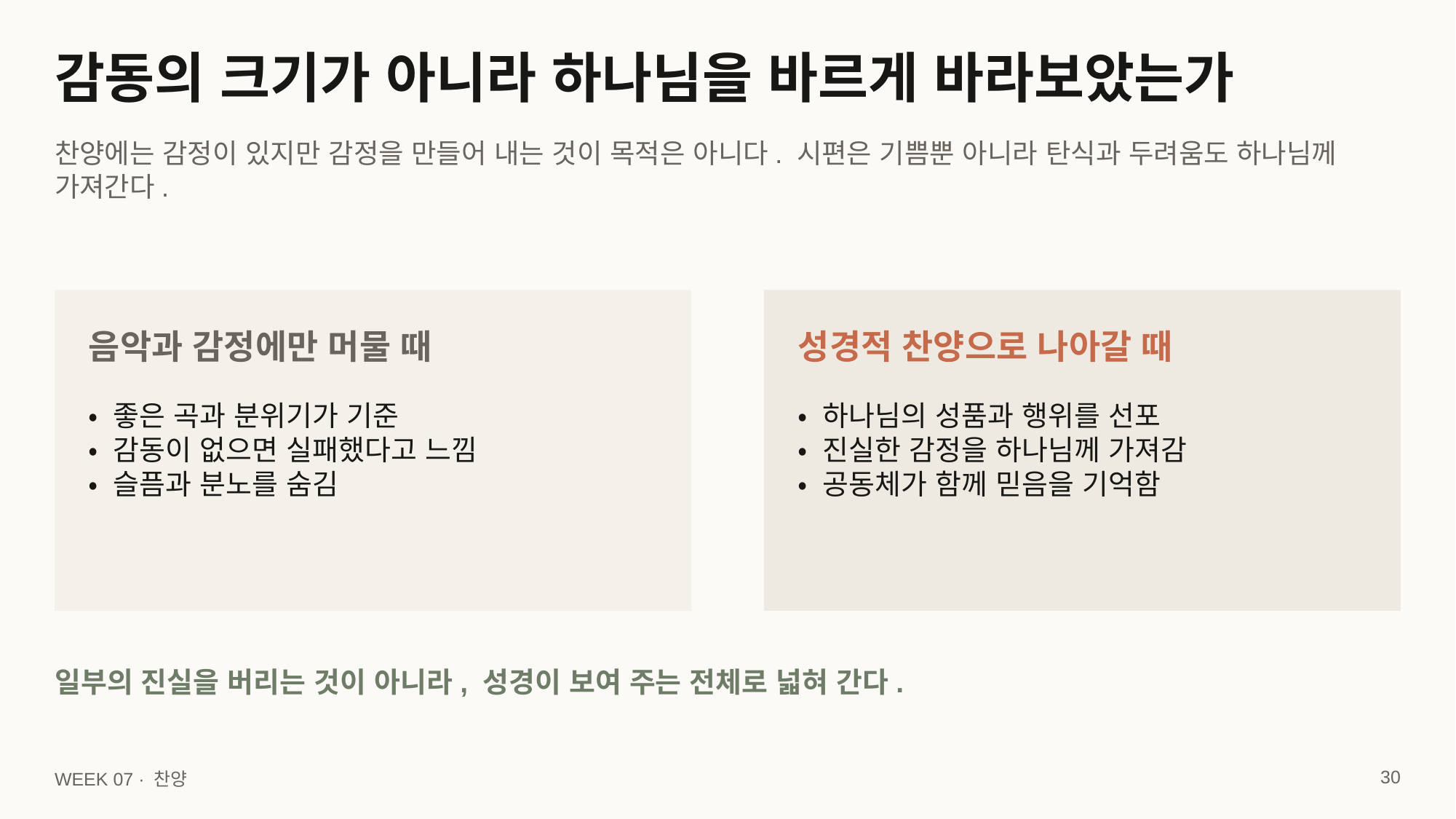

감동의 크기가 아니라 하나님을 바르게 바라보았는가
찬양에는 감정이 있지만 감정을 만들어 내는 것이 목적은 아니다. 시편은 기쁨뿐 아니라 탄식과 두려움도 하나님께 가져간다.

음악과 감정에만 머물 때
성경적 찬양으로 나아갈 때
• 좋은 곡과 분위기가 기준
• 감동이 없으면 실패했다고 느낌
• 슬픔과 분노를 숨김
• 하나님의 성품과 행위를 선포
• 진실한 감정을 하나님께 가져감
• 공동체가 함께 믿음을 기억함
일부의 진실을 버리는 것이 아니라, 성경이 보여 주는 전체로 넓혀 간다.
30
WEEK 07 · 찬양